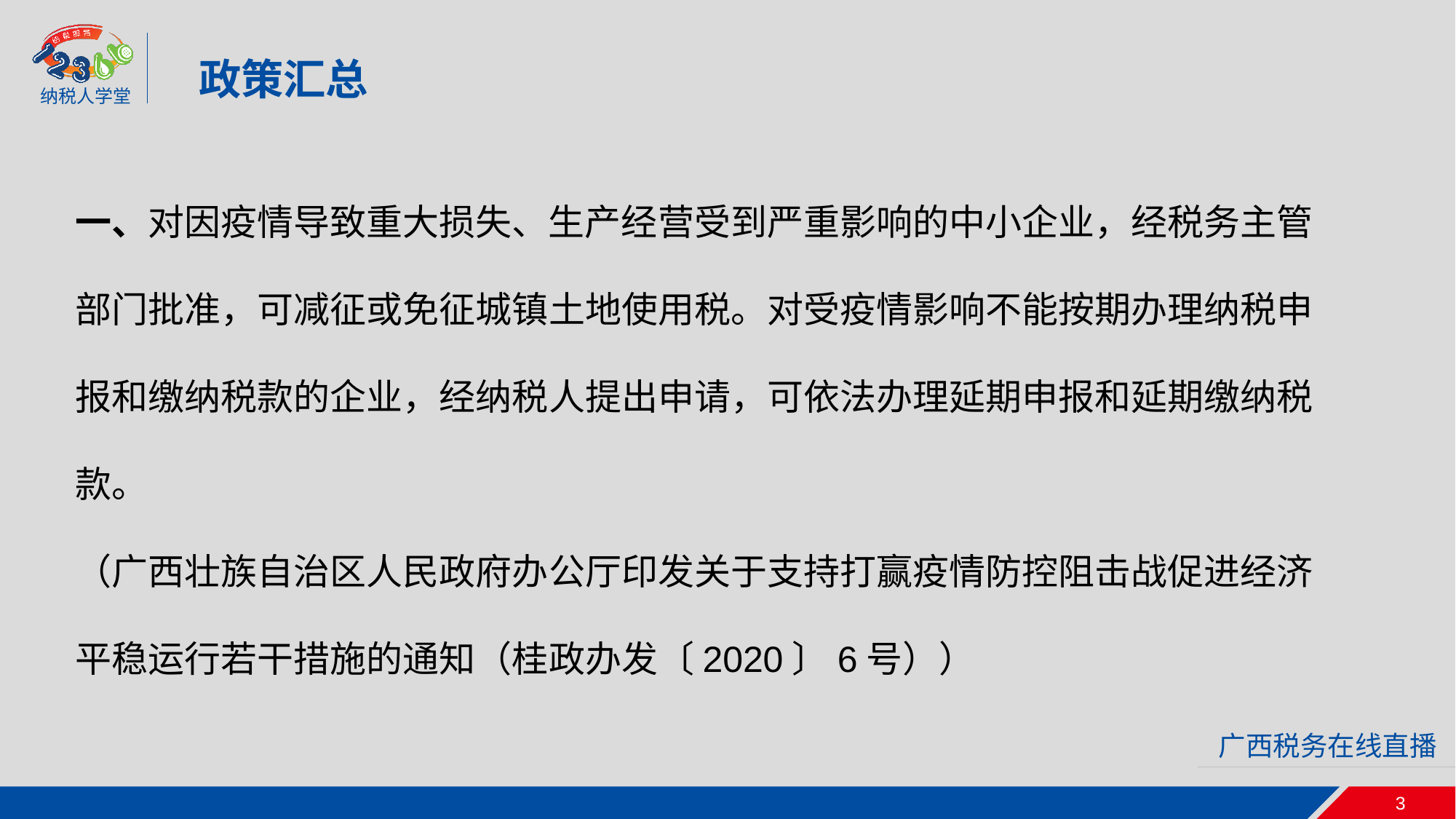

政策汇总
一、对因疫情导致重大损失、生产经营受到严重影响的中小企业，经税务主管部门批准，可减征或免征城镇土地使用税。对受疫情影响不能按期办理纳税申报和缴纳税款的企业，经纳税人提出申请，可依法办理延期申报和延期缴纳税款。
（广西壮族自治区人民政府办公厅印发关于支持打赢疫情防控阻击战促进经济平稳运行若干措施的通知（桂政办发〔2020〕6号））